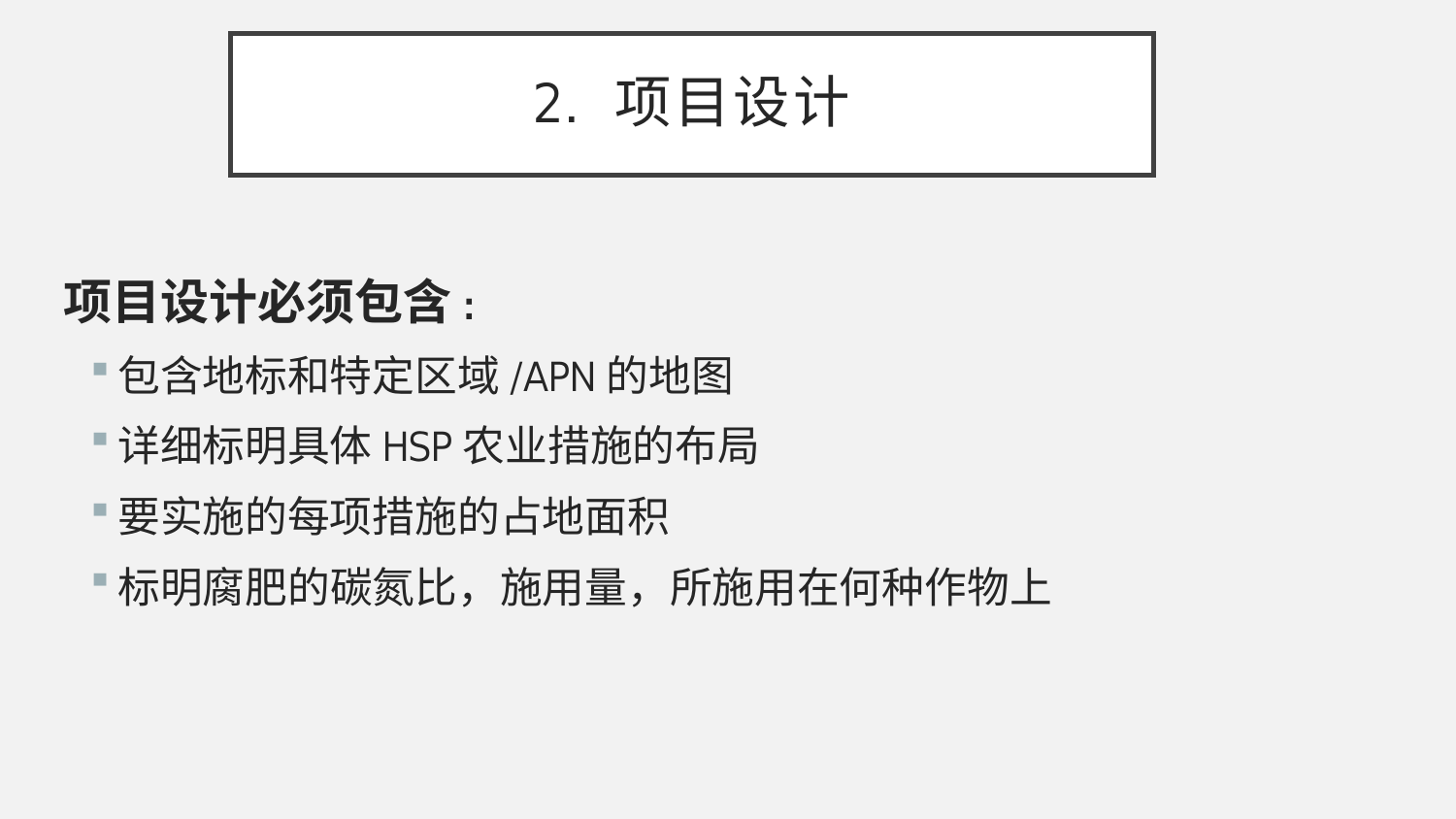

# 2. 项目设计
项目设计必须包含:
包含地标和特定区域/APN的地图
详细标明具体HSP农业措施的布局
要实施的每项措施的占地面积
标明腐肥的碳氮比，施用量，所施用在何种作物上